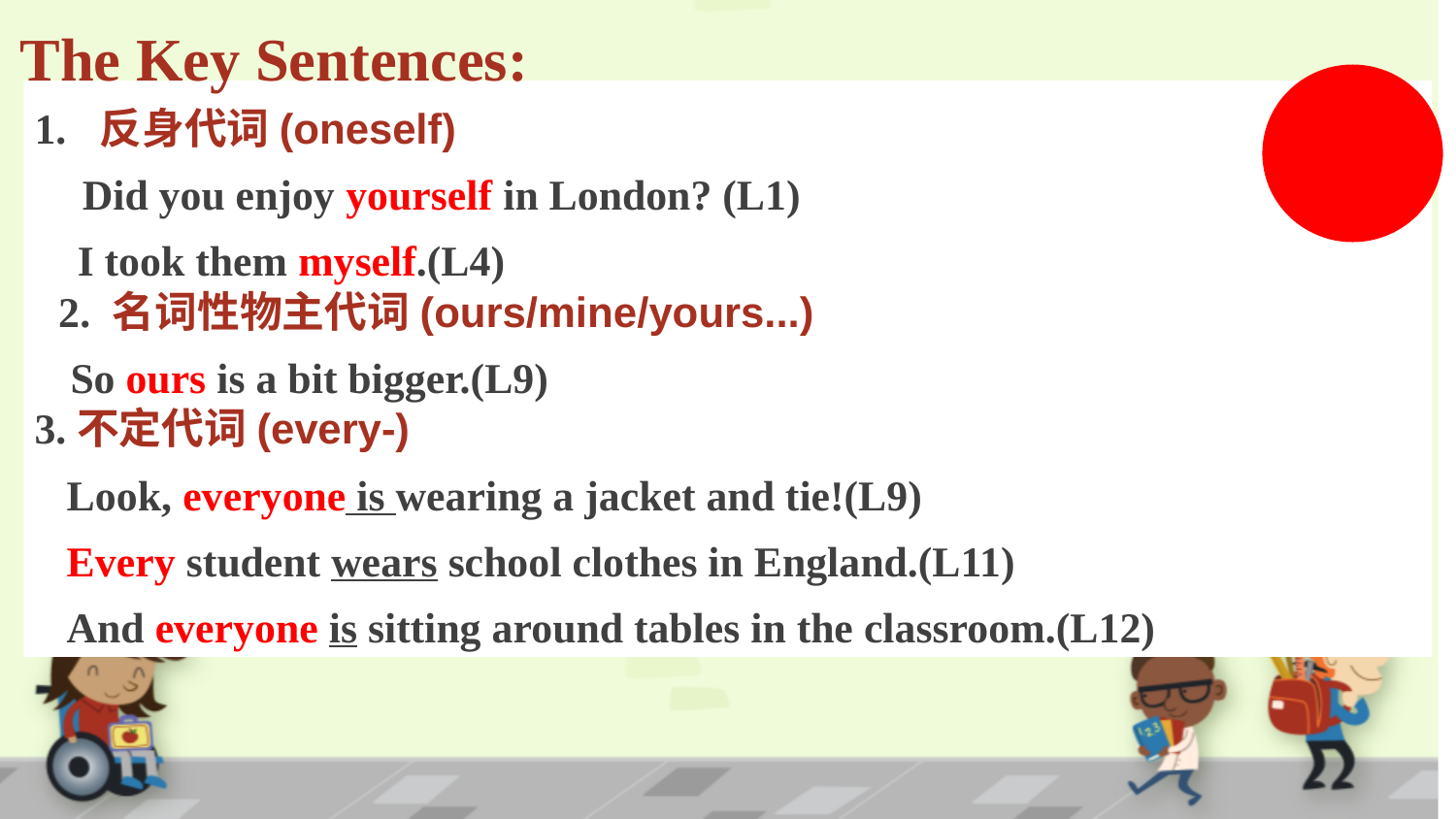

The Key Sentences:

1.  反身代词(oneself)
    Did you enjoy yourself in London? (L1)
    I took them myself.(L4)
  2. 名词性物主代词(ours/mine/yours...)
   So ours is a bit bigger.(L9)
3.不定代词(every-)
   Look, everyone is wearing a jacket and tie!(L9)
   Every student wears school clothes in England.(L11)
   And everyone is sitting around tables in the classroom.(L12)